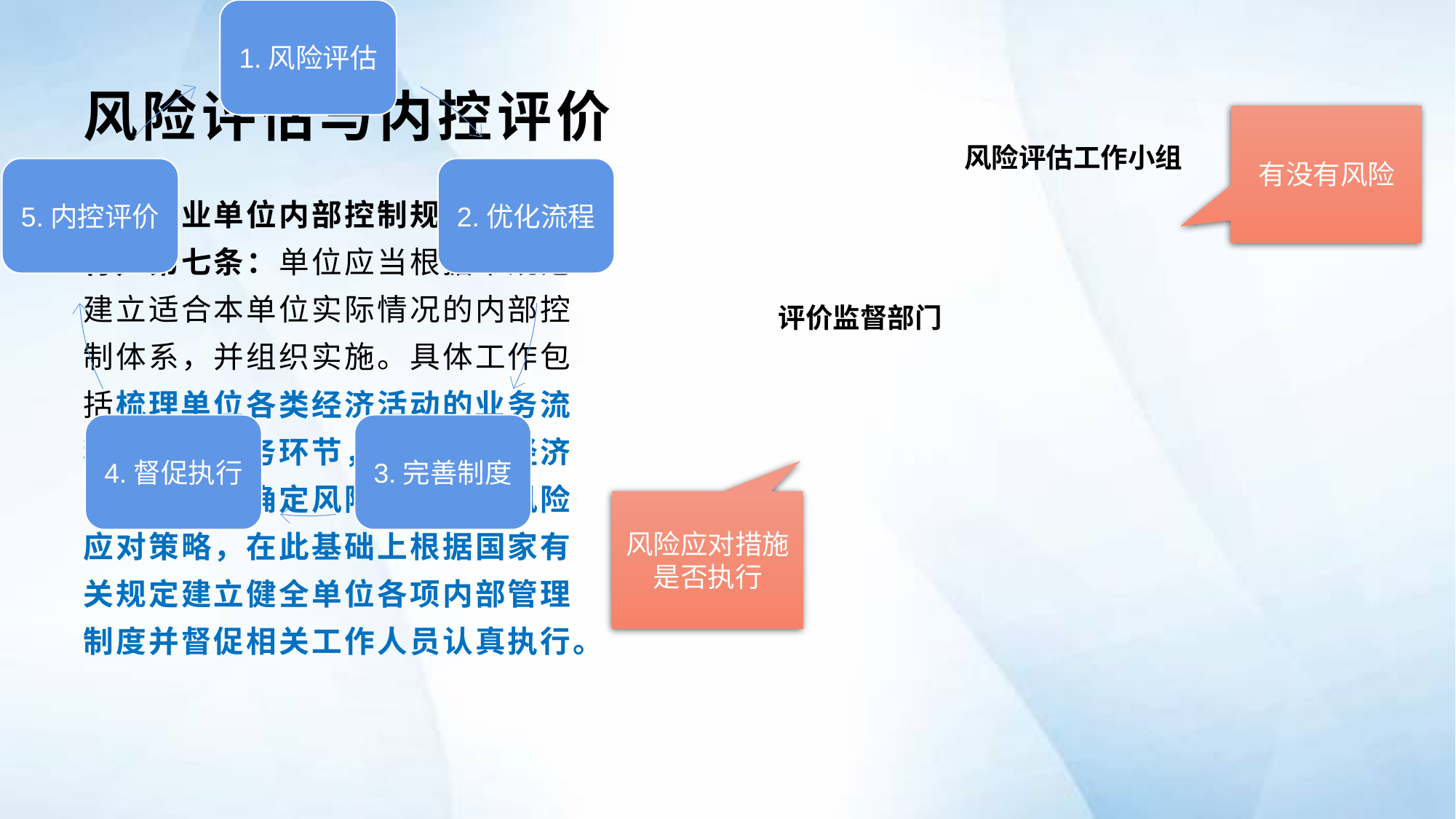

# 风险评估与内控评价
有没有风险
风险评估工作小组
行政事业单位内部控制规范（试行）第七条：单位应当根据本规范建立适合本单位实际情况的内部控制体系，并组织实施。具体工作包括梳理单位各类经济活动的业务流程，明确业务环节，系统分析经济活动风险，确定风险点，选择风险应对策略，在此基础上根据国家有关规定建立健全单位各项内部管理制度并督促相关工作人员认真执行。

1.风险评估
2.优化流程
3.完善制度
4.督促执行
5.内控评价
评价监督部门
风险应对措施是否执行
77